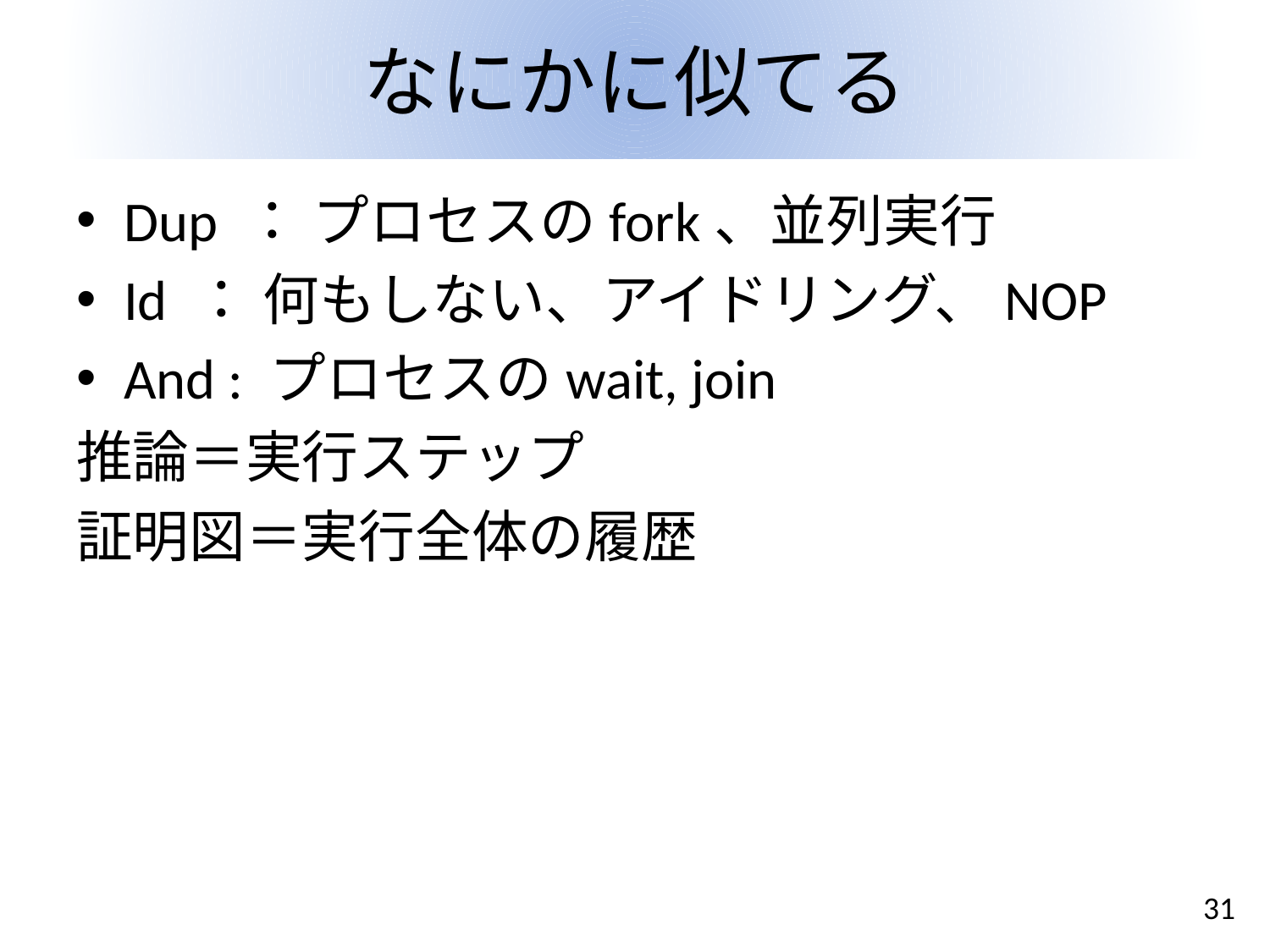

# なにかに似てる
Dup ： プロセスのfork、並列実行
Id ： 何もしない、アイドリング、NOP
And : プロセスのwait, join
推論＝実行ステップ
証明図＝実行全体の履歴

31